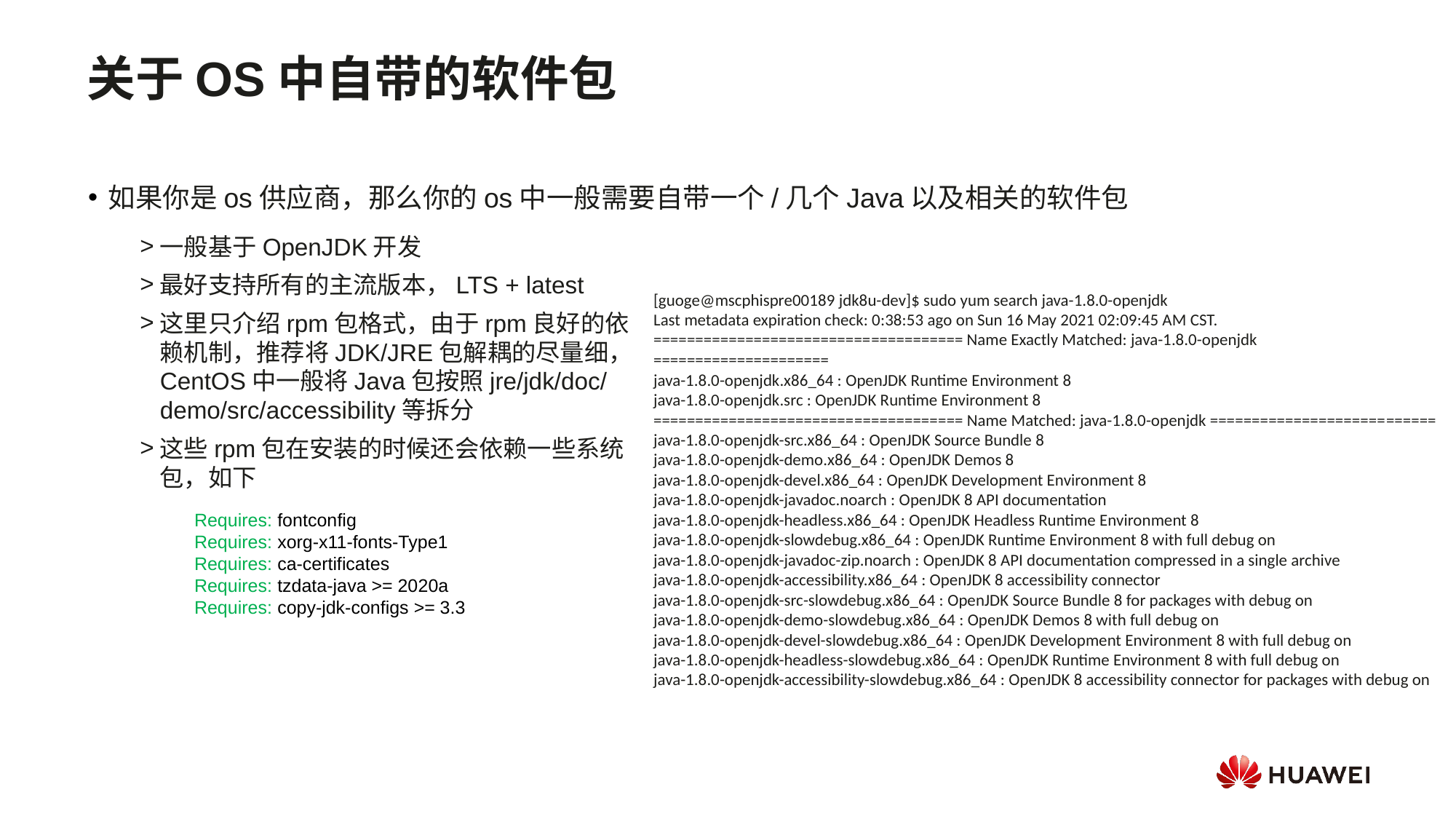

关于OS中自带的软件包
如果你是os供应商，那么你的os中一般需要自带一个/几个Java以及相关的软件包
一般基于OpenJDK开发
最好支持所有的主流版本，LTS + latest
这里只介绍rpm包格式，由于rpm良好的依赖机制，推荐将JDK/JRE包解耦的尽量细，CentOS中一般将Java包按照jre/jdk/doc/demo/src/accessibility等拆分
这些rpm包在安装的时候还会依赖一些系统包，如下
[guoge@mscphispre00189 jdk8u-dev]$ sudo yum search java-1.8.0-openjdk
Last metadata expiration check: 0:38:53 ago on Sun 16 May 2021 02:09:45 AM CST.
===================================== Name Exactly Matched: java-1.8.0-openjdk =====================
java-1.8.0-openjdk.x86_64 : OpenJDK Runtime Environment 8
java-1.8.0-openjdk.src : OpenJDK Runtime Environment 8
===================================== Name Matched: java-1.8.0-openjdk ===========================
java-1.8.0-openjdk-src.x86_64 : OpenJDK Source Bundle 8
java-1.8.0-openjdk-demo.x86_64 : OpenJDK Demos 8
java-1.8.0-openjdk-devel.x86_64 : OpenJDK Development Environment 8
java-1.8.0-openjdk-javadoc.noarch : OpenJDK 8 API documentation
java-1.8.0-openjdk-headless.x86_64 : OpenJDK Headless Runtime Environment 8
java-1.8.0-openjdk-slowdebug.x86_64 : OpenJDK Runtime Environment 8 with full debug on
java-1.8.0-openjdk-javadoc-zip.noarch : OpenJDK 8 API documentation compressed in a single archive
java-1.8.0-openjdk-accessibility.x86_64 : OpenJDK 8 accessibility connector
java-1.8.0-openjdk-src-slowdebug.x86_64 : OpenJDK Source Bundle 8 for packages with debug on
java-1.8.0-openjdk-demo-slowdebug.x86_64 : OpenJDK Demos 8 with full debug on
java-1.8.0-openjdk-devel-slowdebug.x86_64 : OpenJDK Development Environment 8 with full debug on
java-1.8.0-openjdk-headless-slowdebug.x86_64 : OpenJDK Runtime Environment 8 with full debug on
java-1.8.0-openjdk-accessibility-slowdebug.x86_64 : OpenJDK 8 accessibility connector for packages with debug on
Requires: fontconfig
Requires: xorg-x11-fonts-Type1
Requires: ca-certificates
Requires: tzdata-java >= 2020a
Requires: copy-jdk-configs >= 3.3